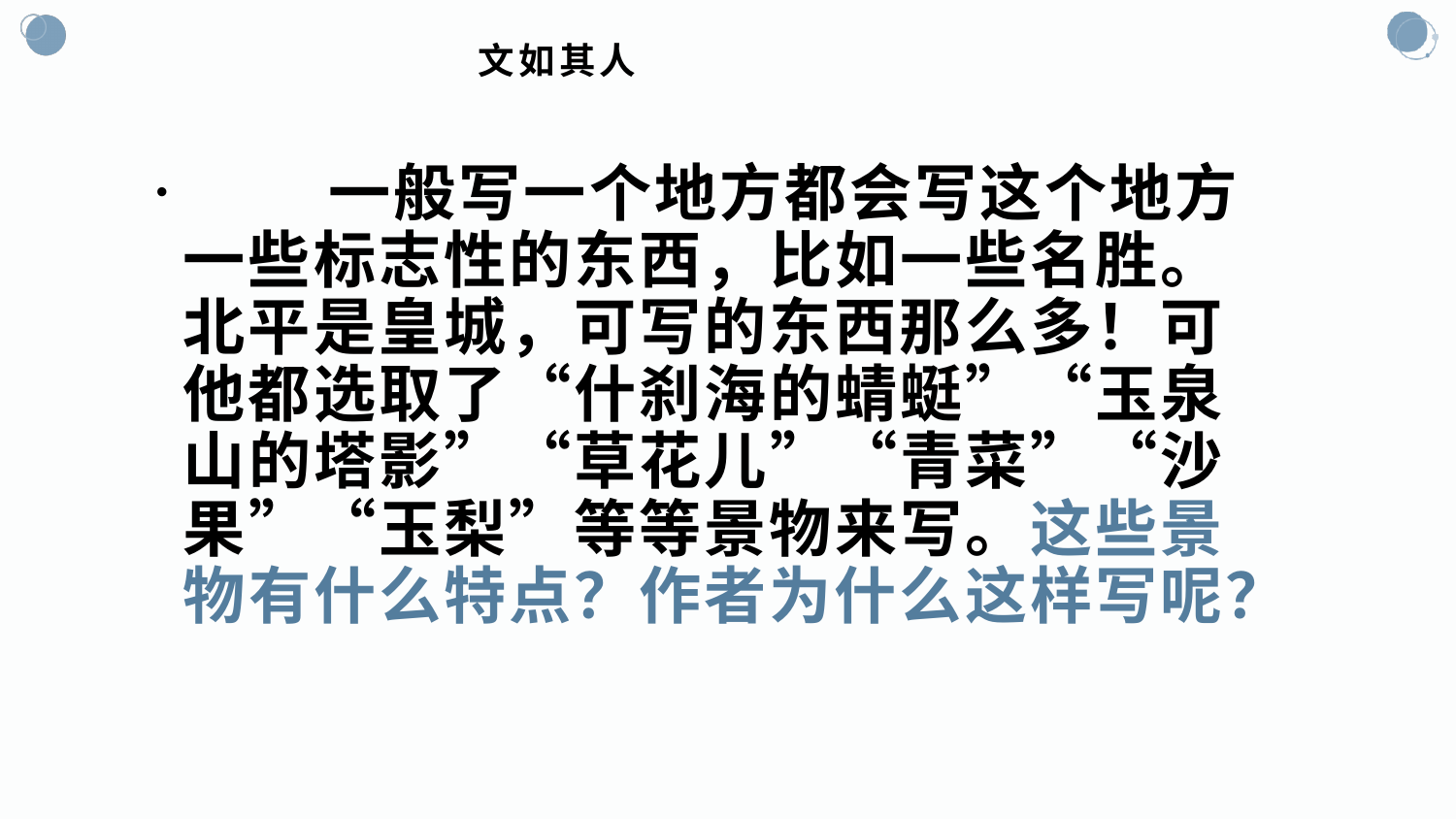

# 文如其人
             一般写一个地方都会写这个地方一些标志性的东西，比如一些名胜。北平是皇城，可写的东西那么多！可他都选取了“什刹海的蜻蜓”“玉泉山的塔影”“草花儿”“青菜”“沙果”“玉梨”等等景物来写。这些景物有什么特点？作者为什么这样写呢？